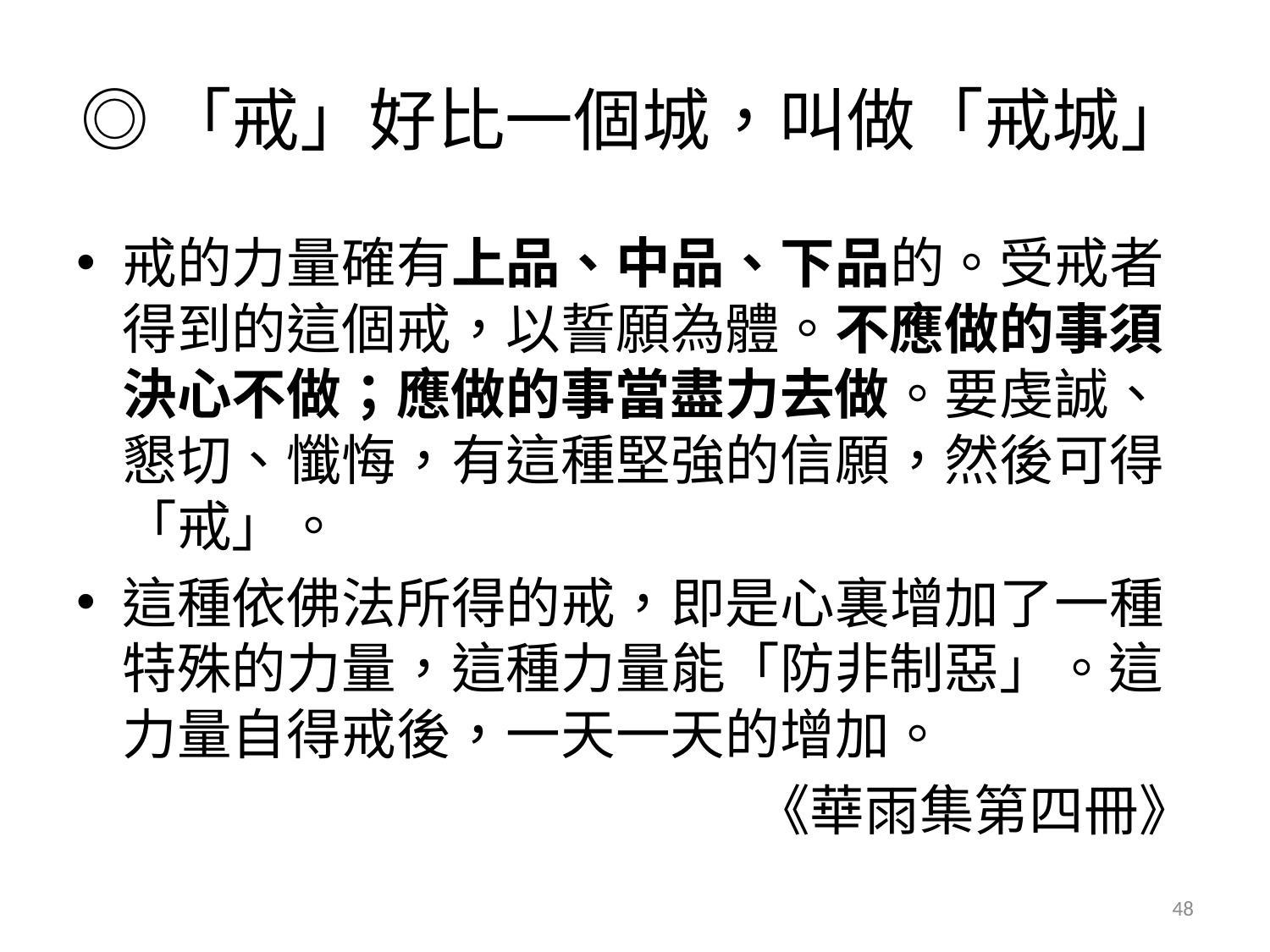

# ◎「戒」好比一個城，叫做「戒城」
戒的力量確有上品、中品、下品的。受戒者得到的這個戒，以誓願為體。不應做的事須決心不做；應做的事當盡力去做。要虔誠、懇切、懺悔，有這種堅強的信願，然後可得「戒」。
這種依佛法所得的戒，即是心裏增加了一種特殊的力量，這種力量能「防非制惡」。這力量自得戒後，一天一天的增加。
《華雨集第四冊》

48